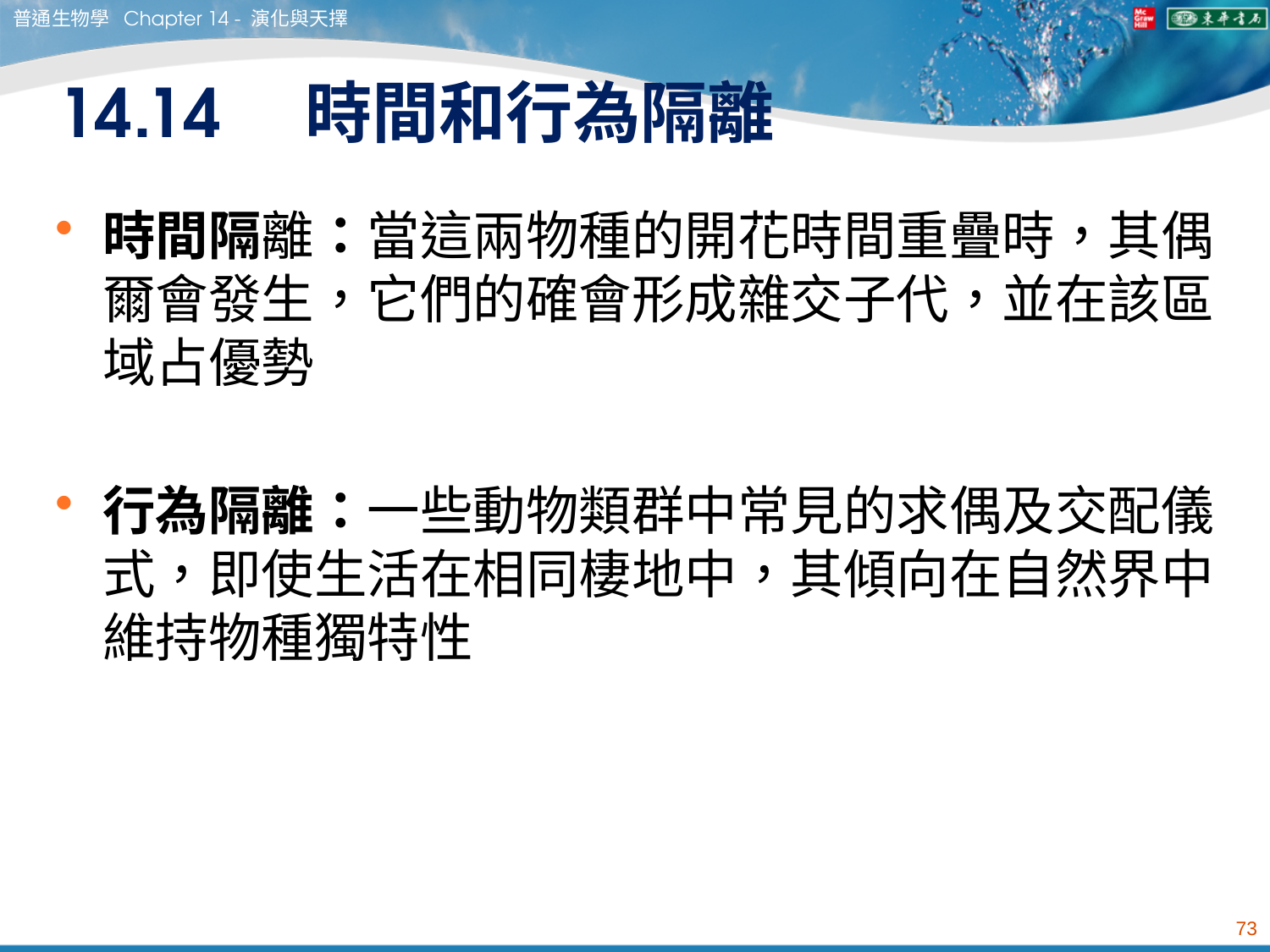

普通生物學  Chapter 14 - 演化與天擇
# 14.14　時間和行為隔離
時間隔離：當這兩物種的開花時間重疊時，其偶爾會發生，它們的確會形成雜交子代，並在該區域占優勢

行為隔離：一些動物類群中常見的求偶及交配儀式，即使生活在相同棲地中，其傾向在自然界中維持物種獨特性
73